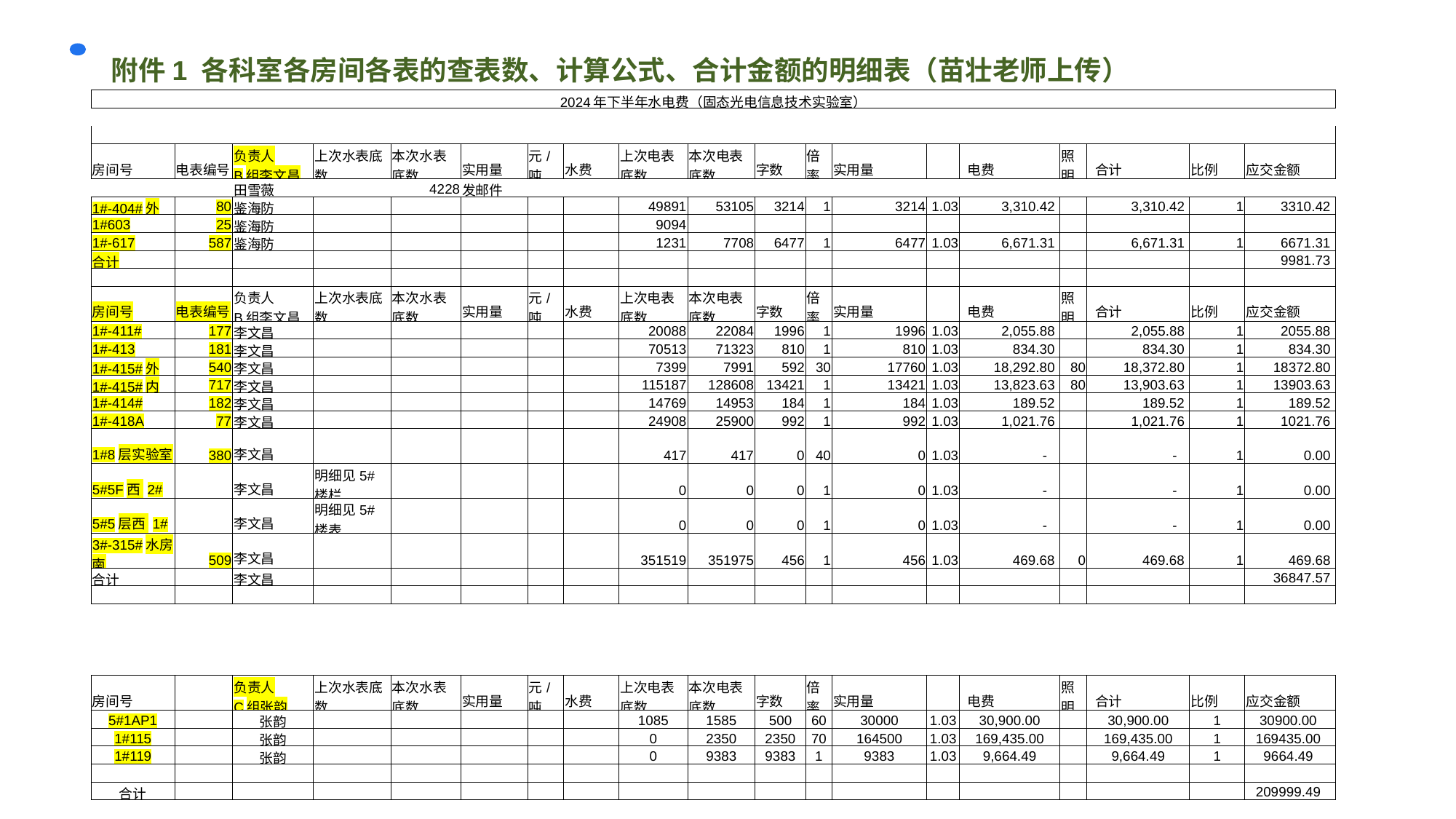

附件1 各科室各房间各表的查表数、计算公式、合计金额的明细表（苗壮老师上传）
| 2024年下半年水电费（固态光电信息技术实验室） |  |  |  |  |  |  |  |  |  |  |  |  |  |  |  |  |  |  |
| --- | --- | --- | --- | --- | --- | --- | --- | --- | --- | --- | --- | --- | --- | --- | --- | --- | --- | --- |
|  |  |  |  |  |  |  |  |  |  |  |  |  |  |  |  |  |  |  |
|  |  |  |  |  |  |  |  |  |  |  |  |  |  |  |  |  |  |  |
| 房间号 | 电表编号 | 负责人 B组李文昌 | 上次水表底数 | 本次水表底数 | 实用量 | 元/吨 | 水费 | 上次电表底数 | 本次电表底数 | 字数 | 倍率 | 实用量 |  | 电费 | 照明 | 合计 | 比例 | 应交金额 |
|  |  | 田雪薇 |  | 4228 | 发邮件 |  |  |  |  |  |  |  |  |  |  |  |  |  |
| 1#-404#外 | 80 | 鉴海防 |  |  |  |  |  | 49891 | 53105 | 3214 | 1 | 3214 | 1.03 | 3,310.42 |  | 3,310.42 | 1 | 3310.42 |
| 1#603 | 25 | 鉴海防 |  |  |  |  |  | 9094 |  |  |  |  |  |  |  |  |  |  |
| 1#-617 | 587 | 鉴海防 |  |  |  |  |  | 1231 | 7708 | 6477 | 1 | 6477 | 1.03 | 6,671.31 |  | 6,671.31 | 1 | 6671.31 |
| 合计 |  |  |  |  |  |  |  |  |  |  |  |  |  |  |  |  |  | 9981.73 |
|  |  |  |  |  |  |  |  |  |  |  |  |  |  |  |  |  |  |  |
| 房间号 | 电表编号 | 负责人 B组李文昌 | 上次水表底数 | 本次水表底数 | 实用量 | 元/吨 | 水费 | 上次电表底数 | 本次电表底数 | 字数 | 倍率 | 实用量 |  | 电费 | 照明 | 合计 | 比例 | 应交金额 |
| 1#-411# | 177 | 李文昌 |  |  |  |  |  | 20088 | 22084 | 1996 | 1 | 1996 | 1.03 | 2,055.88 |  | 2,055.88 | 1 | 2055.88 |
| 1#-413 | 181 | 李文昌 |  |  |  |  |  | 70513 | 71323 | 810 | 1 | 810 | 1.03 | 834.30 |  | 834.30 | 1 | 834.30 |
| 1#-415#外 | 540 | 李文昌 |  |  |  |  |  | 7399 | 7991 | 592 | 30 | 17760 | 1.03 | 18,292.80 | 80 | 18,372.80 | 1 | 18372.80 |
| 1#-415#内 | 717 | 李文昌 |  |  |  |  |  | 115187 | 128608 | 13421 | 1 | 13421 | 1.03 | 13,823.63 | 80 | 13,903.63 | 1 | 13903.63 |
| 1#-414# | 182 | 李文昌 |  |  |  |  |  | 14769 | 14953 | 184 | 1 | 184 | 1.03 | 189.52 |  | 189.52 | 1 | 189.52 |
| 1#-418A | 77 | 李文昌 |  |  |  |  |  | 24908 | 25900 | 992 | 1 | 992 | 1.03 | 1,021.76 |  | 1,021.76 | 1 | 1021.76 |
| 1#8层实验室 | 380 | 李文昌 |  |  |  |  |  | 417 | 417 | 0 | 40 | 0 | 1.03 | - |  | - | 1 | 0.00 |
| 5#5F西 2# |  | 李文昌 | 明细见5#楼栏 |  |  |  |  | 0 | 0 | 0 | 1 | 0 | 1.03 | - |  | - | 1 | 0.00 |
| 5#5层西 1# |  | 李文昌 | 明细见5#楼表 |  |  |  |  | 0 | 0 | 0 | 1 | 0 | 1.03 | - |  | - | 1 | 0.00 |
| 3#-315#水房南 | 509 | 李文昌 |  |  |  |  |  | 351519 | 351975 | 456 | 1 | 456 | 1.03 | 469.68 | 0 | 469.68 | 1 | 469.68 |
| 合计 |  | 李文昌 |  |  |  |  |  |  |  |  |  |  |  |  |  |  |  | 36847.57 |
|  |  |  |  |  |  |  |  |  |  |  |  |  |  |  |  |  |  |  |
|  |  |  |  |  |  |  |  |  |  |  |  |  |  |  |  |  |  |  |
|  |  |  |  |  |  |  |  |  |  |  |  |  |  |  |  |  |  |  |
|  |  |  |  |  |  |  |  |  |  |  |  |  |  |  |  |  |  |  |
|  |  |  |  |  |  |  |  |  |  |  |  |  |  |  |  |  |  |  |
| 房间号 |  | 负责人 C组张韵 | 上次水表底数 | 本次水表底数 | 实用量 | 元/吨 | 水费 | 上次电表底数 | 本次电表底数 | 字数 | 倍率 | 实用量 |  | 电费 | 照明 | 合计 | 比例 | 应交金额 |
| 5#1AP1 |  | 张韵 |  |  |  |  |  | 1085 | 1585 | 500 | 60 | 30000 | 1.03 | 30,900.00 |  | 30,900.00 | 1 | 30900.00 |
| 1#115 |  | 张韵 |  |  |  |  |  | 0 | 2350 | 2350 | 70 | 164500 | 1.03 | 169,435.00 |  | 169,435.00 | 1 | 169435.00 |
| 1#119 |  | 张韵 |  |  |  |  |  | 0 | 9383 | 9383 | 1 | 9383 | 1.03 | 9,664.49 |  | 9,664.49 | 1 | 9664.49 |
|  |  |  |  |  |  |  |  |  |  |  |  |  |  |  |  |  |  |  |
| 合计 |  |  |  |  |  |  |  |  |  |  |  |  |  |  |  |  |  | 209999.49 |